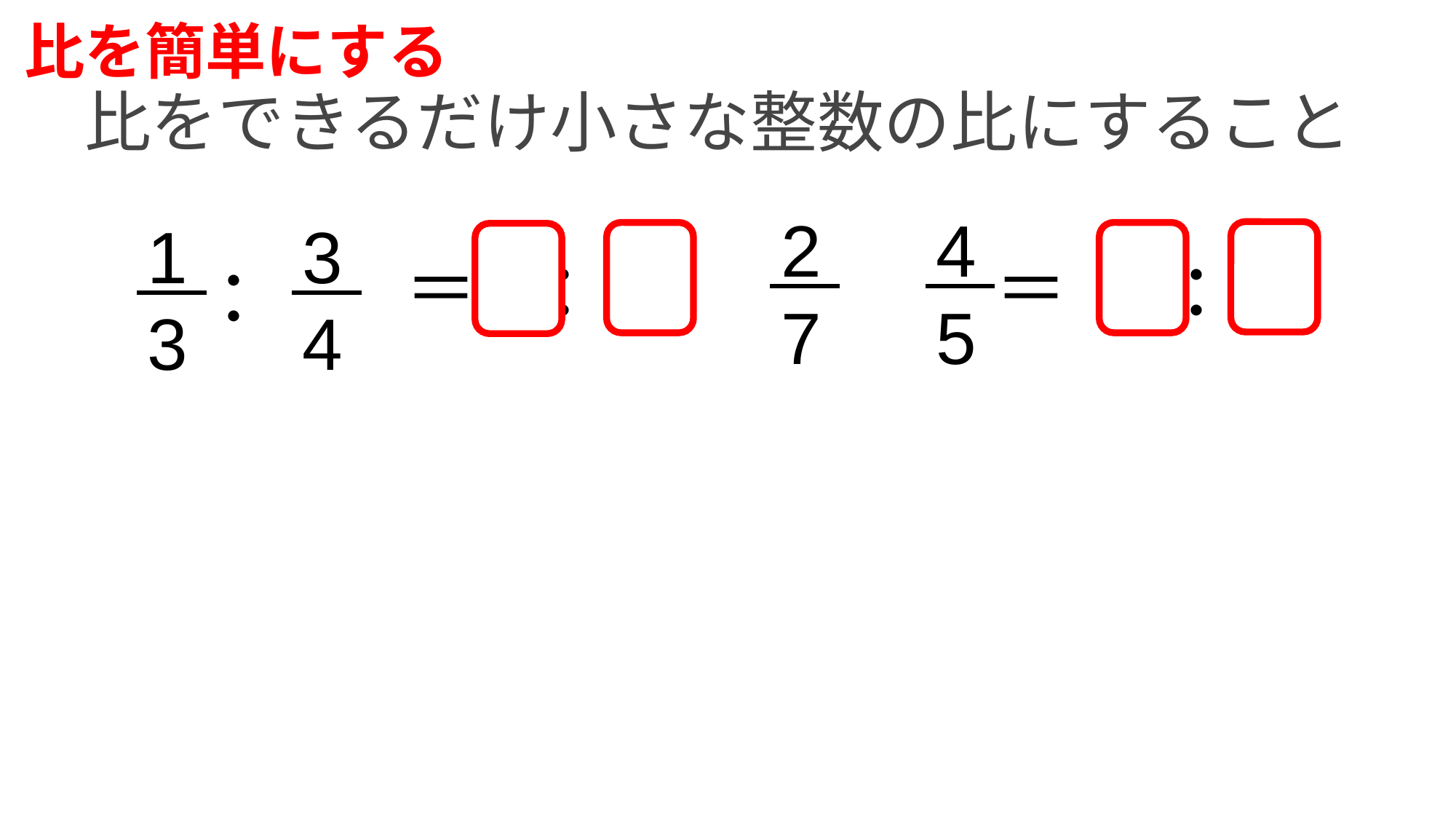

比を簡単にする
比をできるだけ小さな整数の比にすること
27
45
13
34

＝
：
：
＝
：